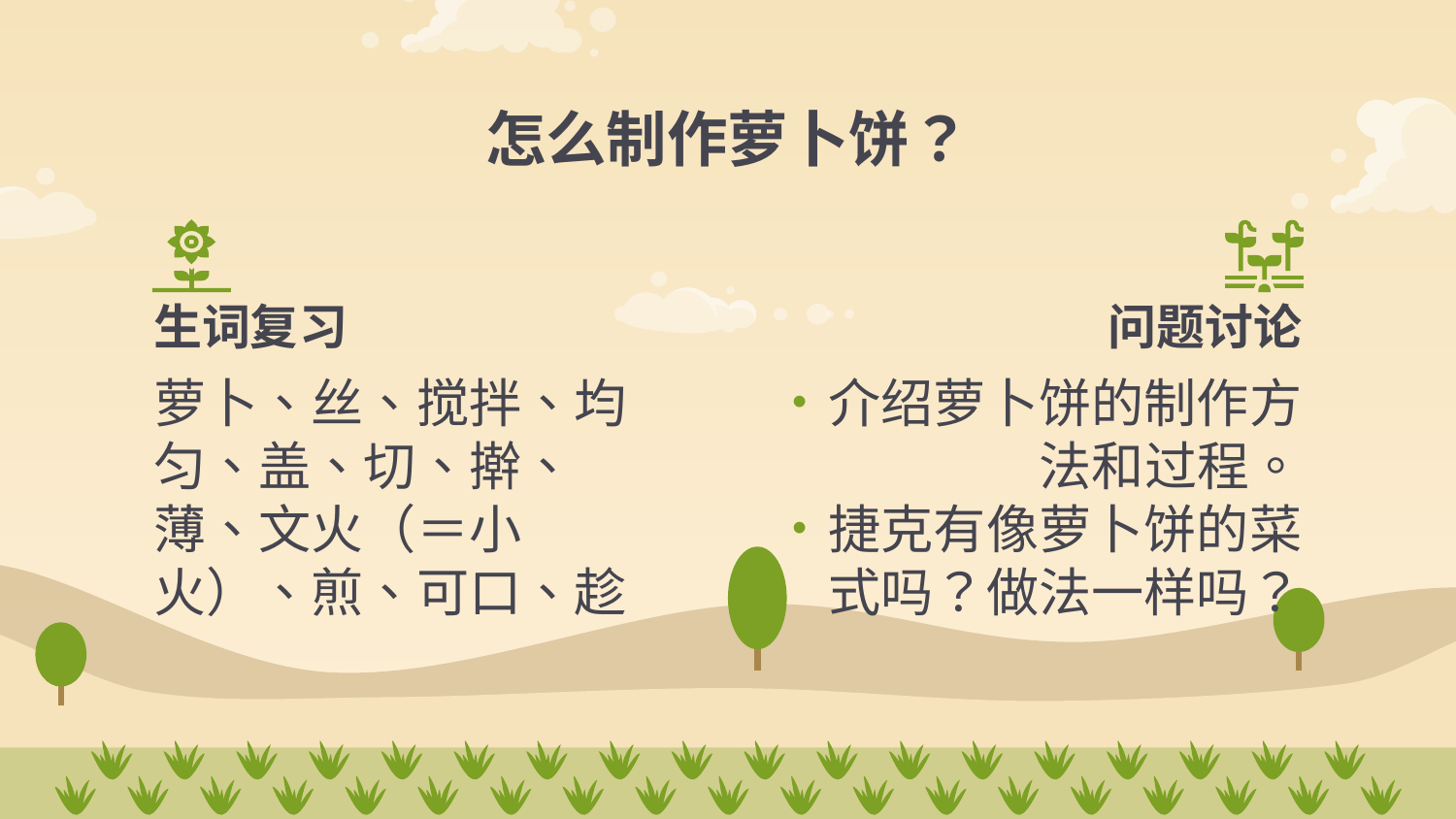

# 怎么制作萝卜饼？

生词复习
问题讨论
介绍萝卜饼的制作方法和过程。
捷克有像萝卜饼的菜式吗？做法一样吗？
萝卜、丝、搅拌、均匀、盖、切、擀、薄、文火（＝小火）、煎、可口、趁